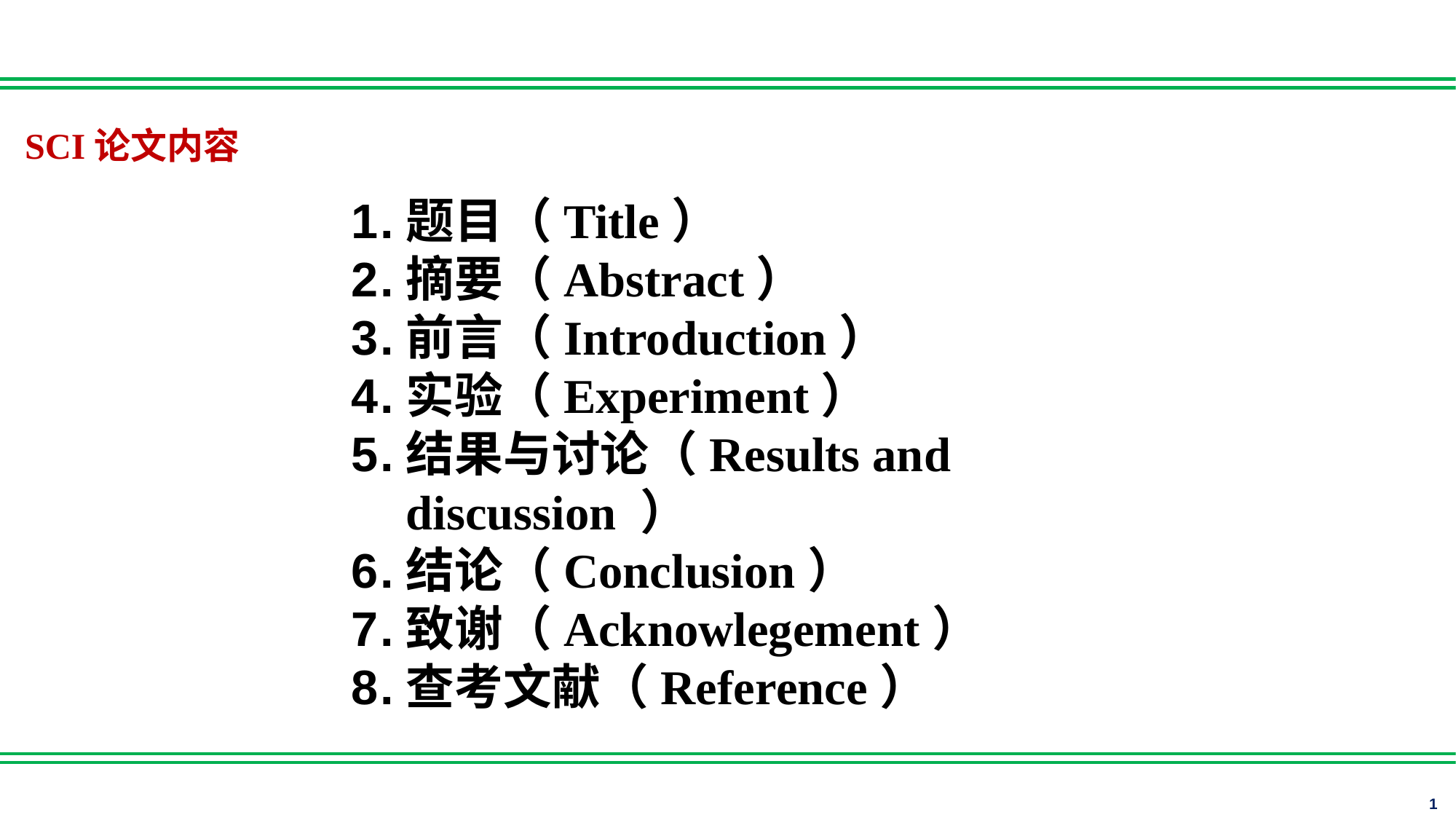

SCI论文内容
题目（Title）
摘要（Abstract）
前言（Introduction）
实验（Experiment）
结果与讨论（Results and discussion ）
结论（Conclusion）
致谢（Acknowlegement）
查考文献（Reference）
1